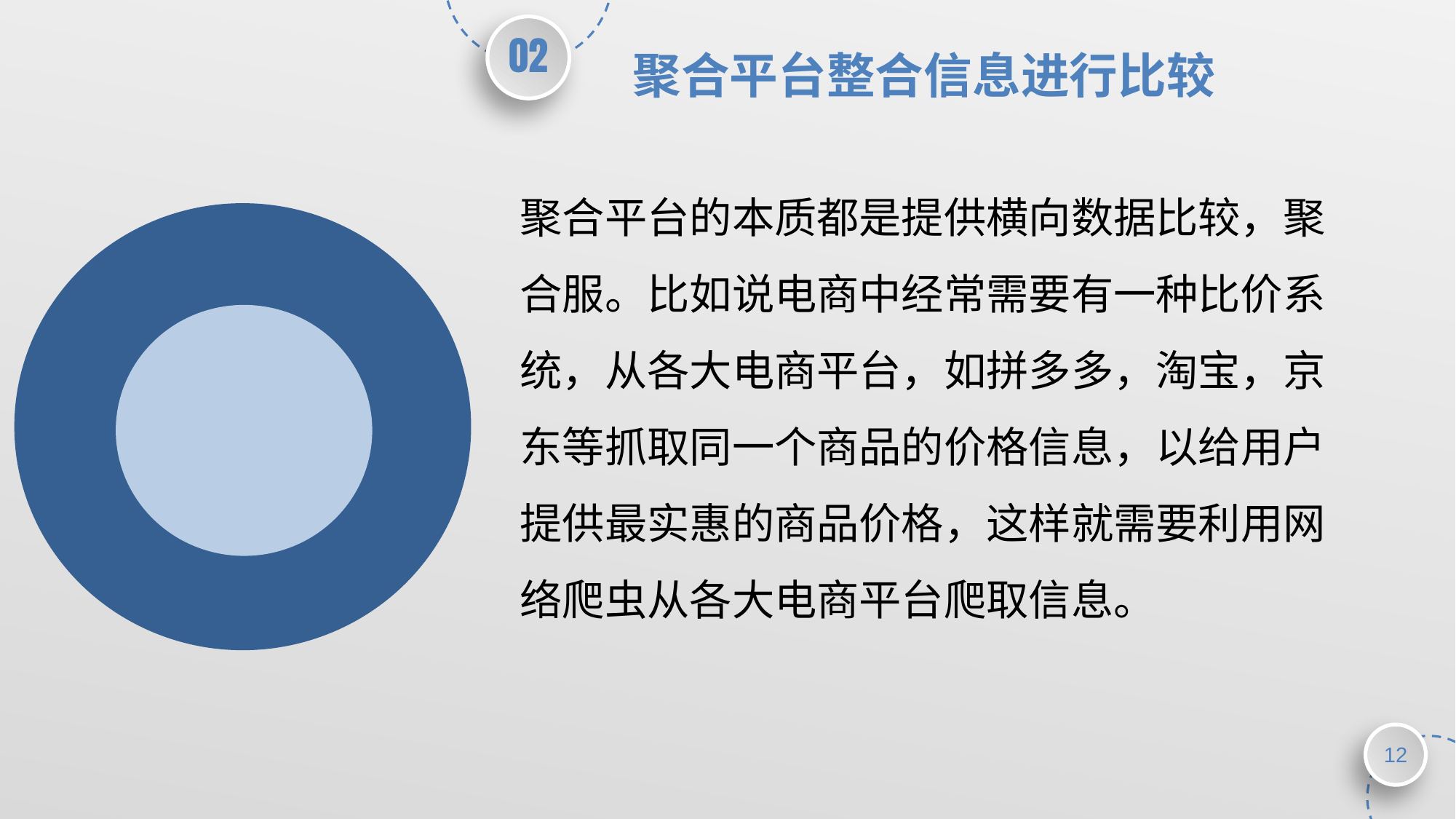

聚合平台整合信息进行比较
聚合平台的本质都是提供横向数据比较，聚合服。比如说电商中经常需要有一种比价系统，从各大电商平台，如拼多多，淘宝，京东等抓取同一个商品的价格信息，以给用户提供最实惠的商品价格，这样就需要利用网络爬虫从各大电商平台爬取信息。